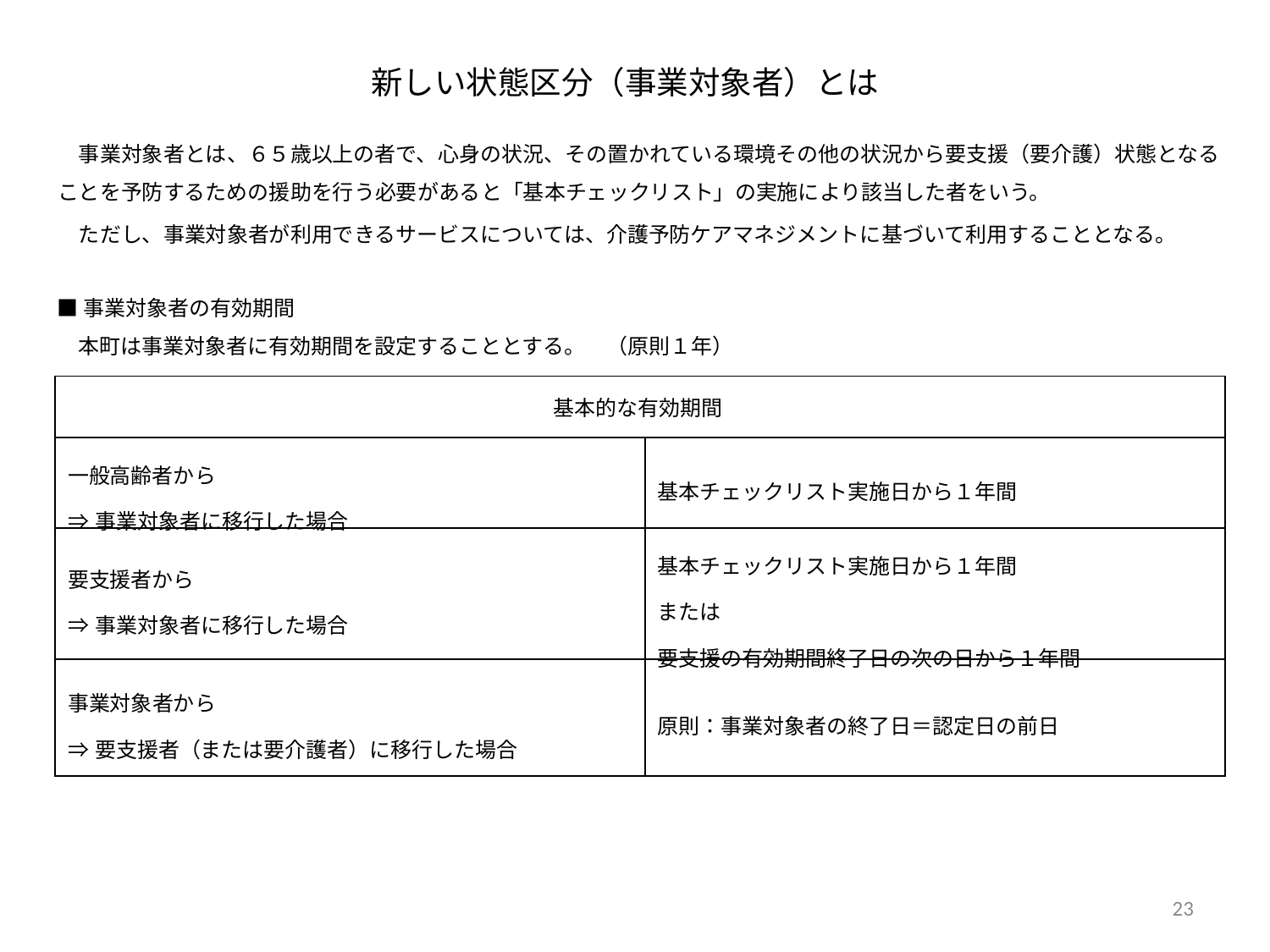

新しい状態区分（事業対象者）とは
　事業対象者とは、６５歳以上の者で、心身の状況、その置かれている環境その他の状況から要支援（要介護）状態となることを予防するための援助を行う必要があると「基本チェックリスト」の実施により該当した者をいう。
　ただし、事業対象者が利用できるサービスについては、介護予防ケアマネジメントに基づいて利用することとなる。
■事業対象者の有効期間
　本町は事業対象者に有効期間を設定することとする。　（原則１年）
| 基本的な有効期間 |  |
| --- | --- |
| 一般高齢者から ⇒事業対象者に移行した場合 | 基本チェックリスト実施日から１年間 |
| 要支援者から ⇒事業対象者に移行した場合 | 基本チェックリスト実施日から１年間 または 要支援の有効期間終了日の次の日から１年間 |
| 事業対象者から ⇒要支援者（または要介護者）に移行した場合 | 原則：事業対象者の終了日＝認定日の前日 |
23